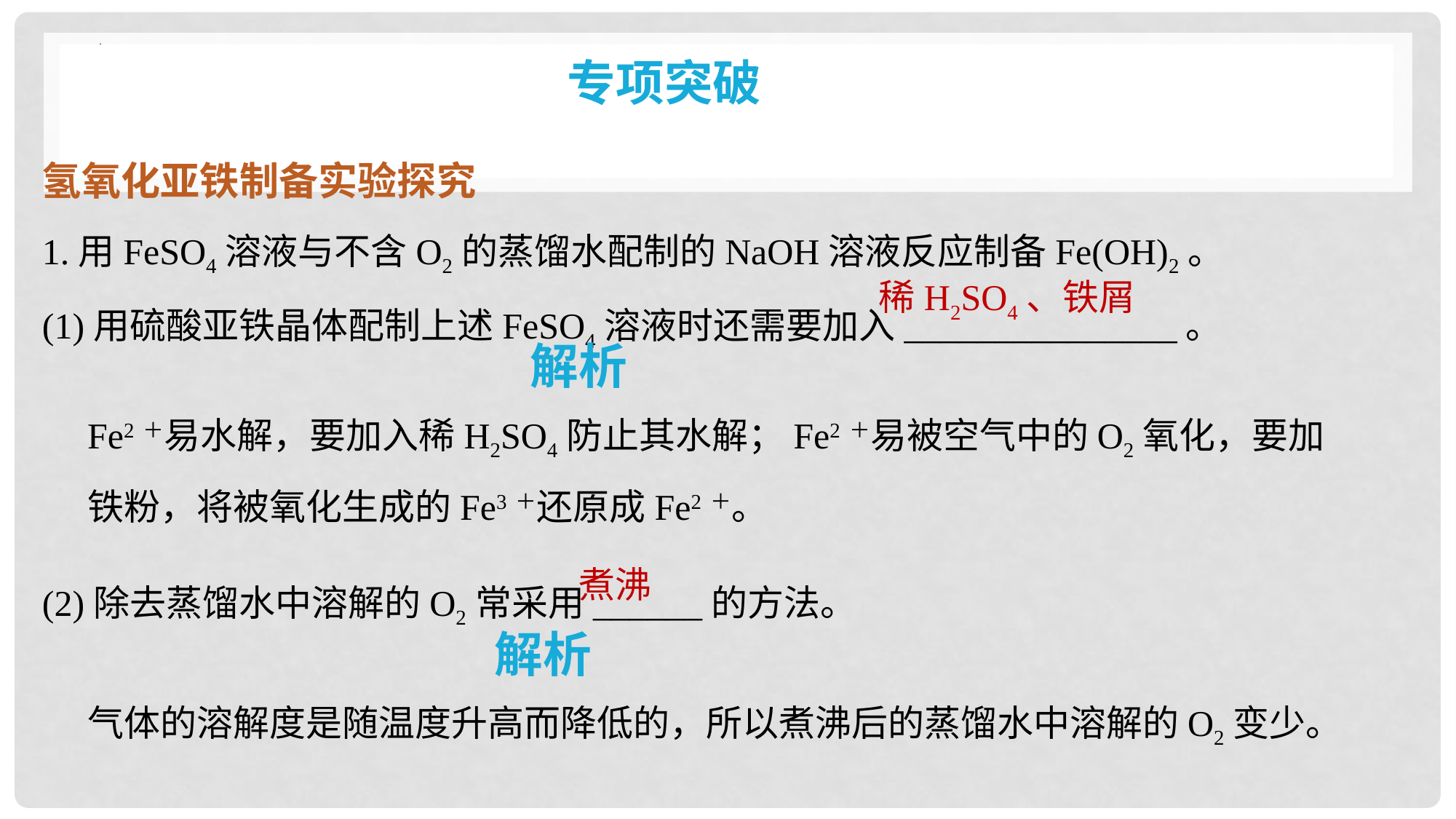

专项突破
氢氧化亚铁制备实验探究
1.用FeSO4溶液与不含O2的蒸馏水配制的NaOH溶液反应制备Fe(OH)2。
(1)用硫酸亚铁晶体配制上述FeSO4溶液时还需要加入_______________。
稀H2SO4、铁屑
解析
Fe2＋易水解，要加入稀H2SO4防止其水解；Fe2＋易被空气中的O2氧化，要加铁粉，将被氧化生成的Fe3＋还原成Fe2＋。
(2)除去蒸馏水中溶解的O2常采用______的方法。
煮沸
解析
气体的溶解度是随温度升高而降低的，所以煮沸后的蒸馏水中溶解的O2变少。